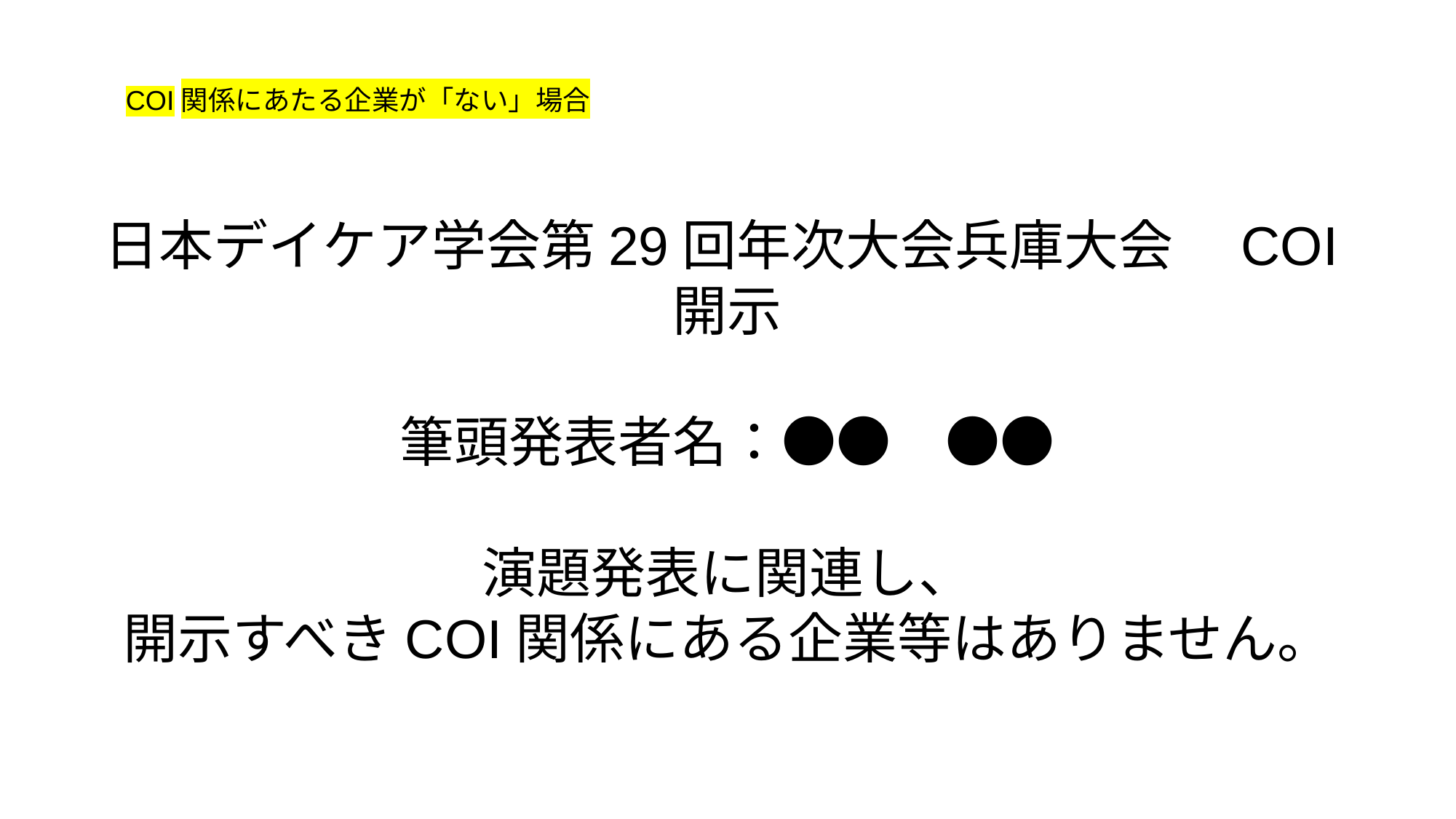

COI関係にあたる企業が「ない」場合
日本デイケア学会第29回年次大会兵庫大会　COI開示
筆頭発表者名：●●　●●
演題発表に関連し、
開示すべきCOI関係にある企業等はありません。